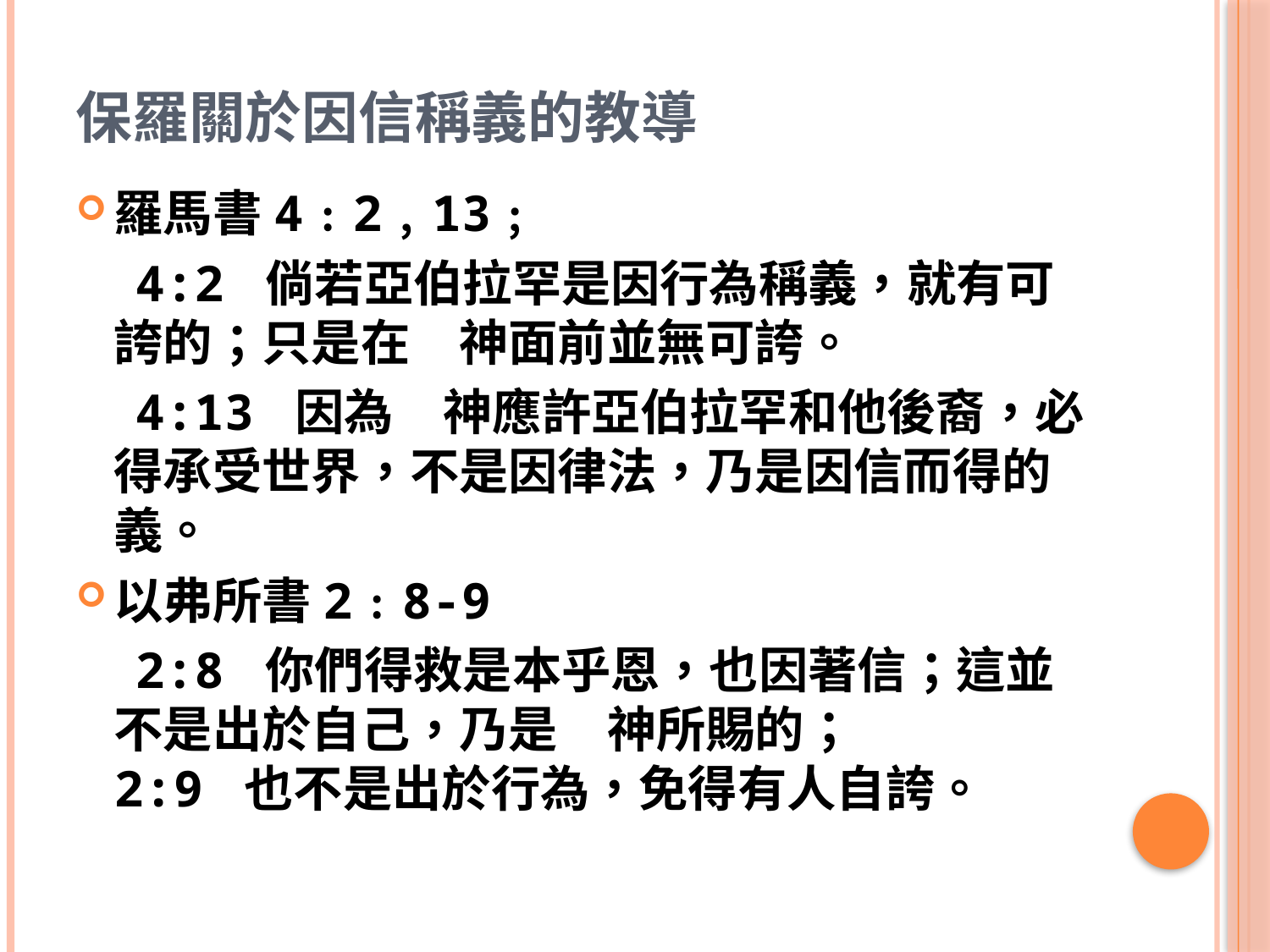

# 保羅關於因信稱義的教導
羅馬書4﹕2﹐13﹔
  4:2 倘若亞伯拉罕是因行為稱義，就有可誇的；只是在　神面前並無可誇。
  4:13 因為　神應許亞伯拉罕和他後裔，必得承受世界，不是因律法，乃是因信而得的義。
以弗所書2﹕8-9
  2:8 你們得救是本乎恩，也因著信；這並不是出於自己，乃是　神所賜的；
2:9 也不是出於行為，免得有人自誇。